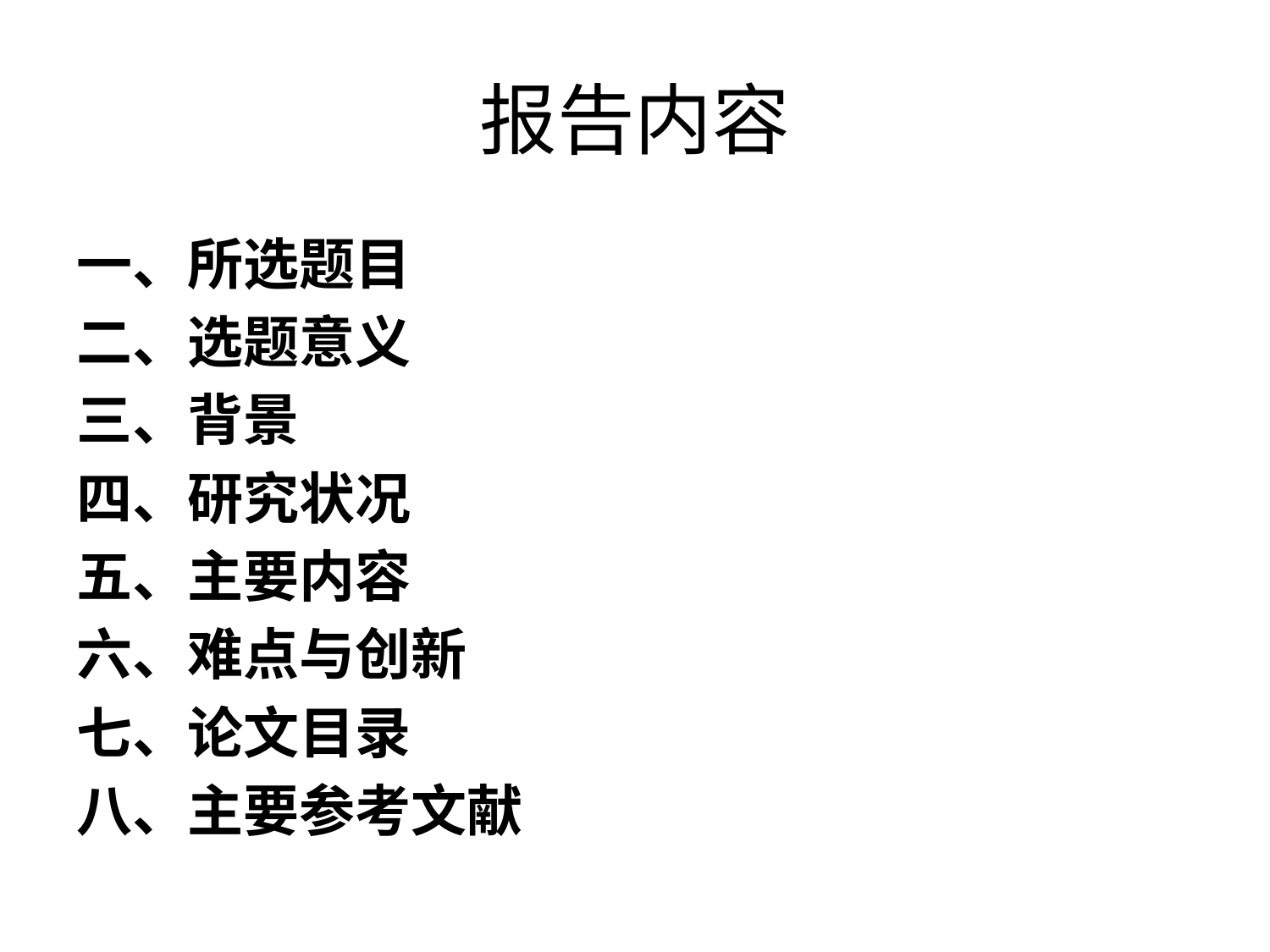

# 报告内容
一、所选题目
二、选题意义
三、背景
四、研究状况
五、主要内容
六、难点与创新
七、论文目录
八、主要参考文献